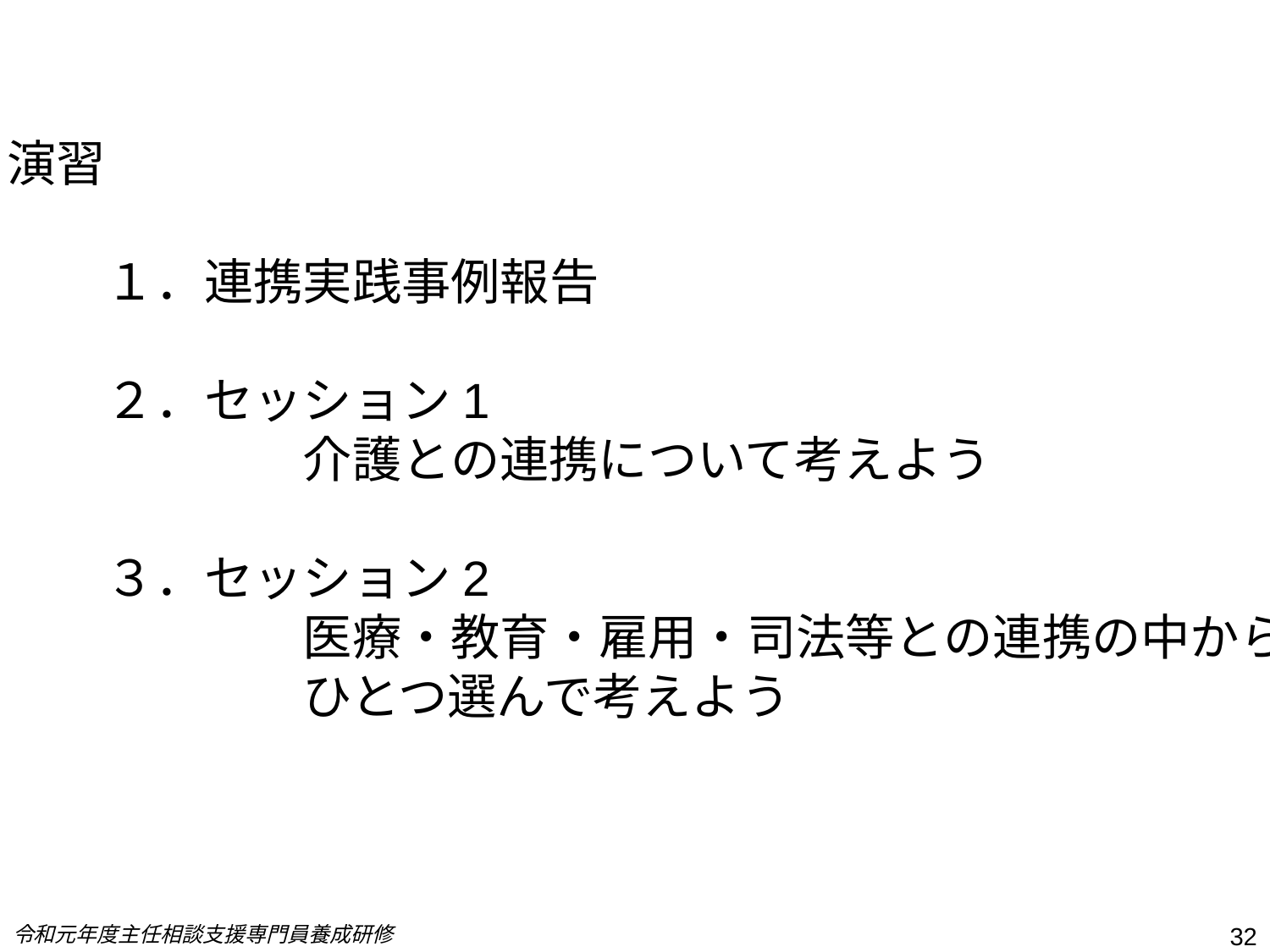

演習

　　１．連携実践事例報告

　　２．セッション1
　　　　　　介護との連携について考えよう

　　３．セッション2
　　　　　　医療・教育・雇用・司法等との連携の中から
　　　　　　ひとつ選んで考えよう
令和元年度主任相談支援専門員養成研修
32